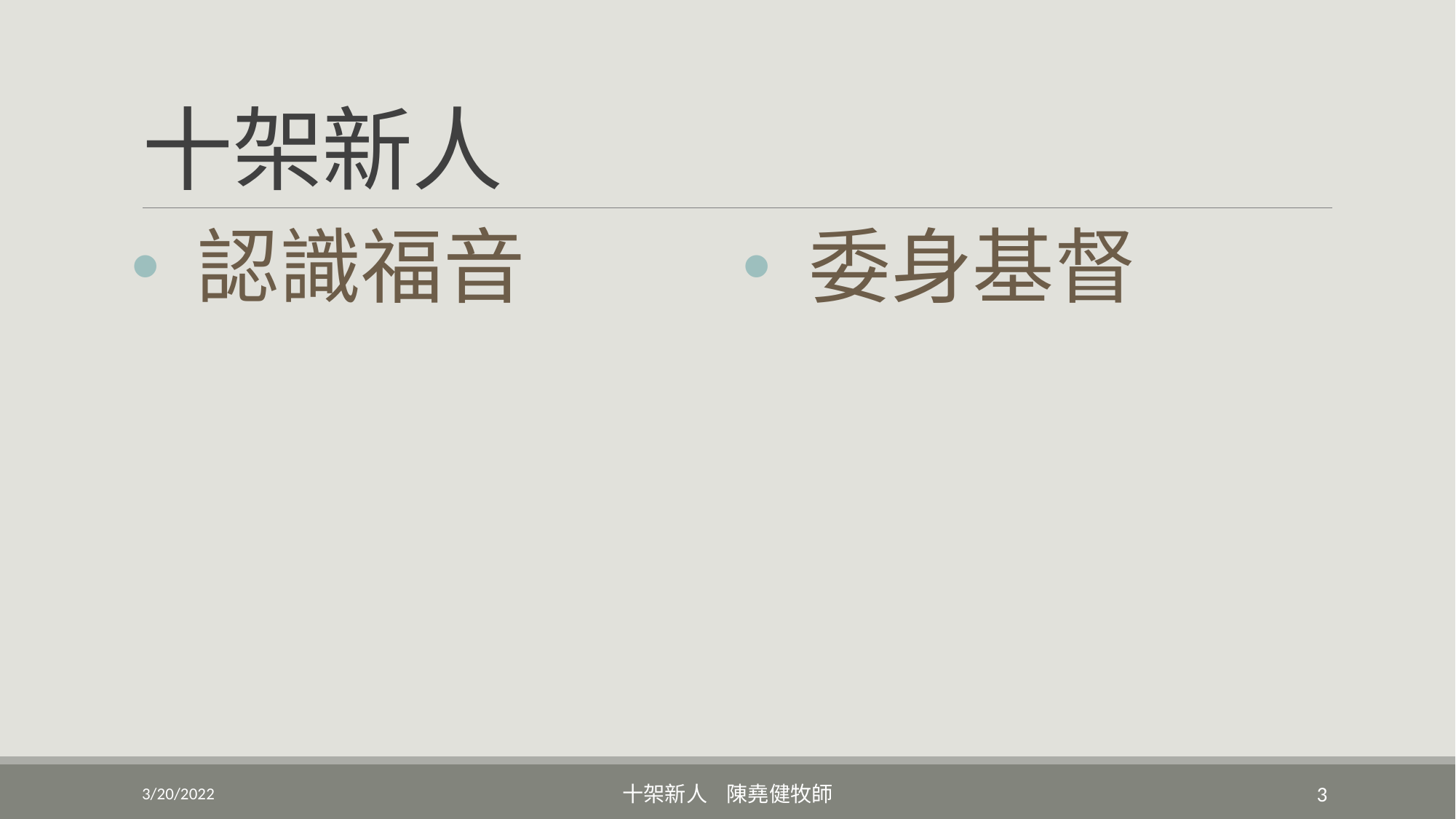

# 十架新人
 認識福音

 委身基督
3/20/2022
十架新人    陳堯健牧師
3